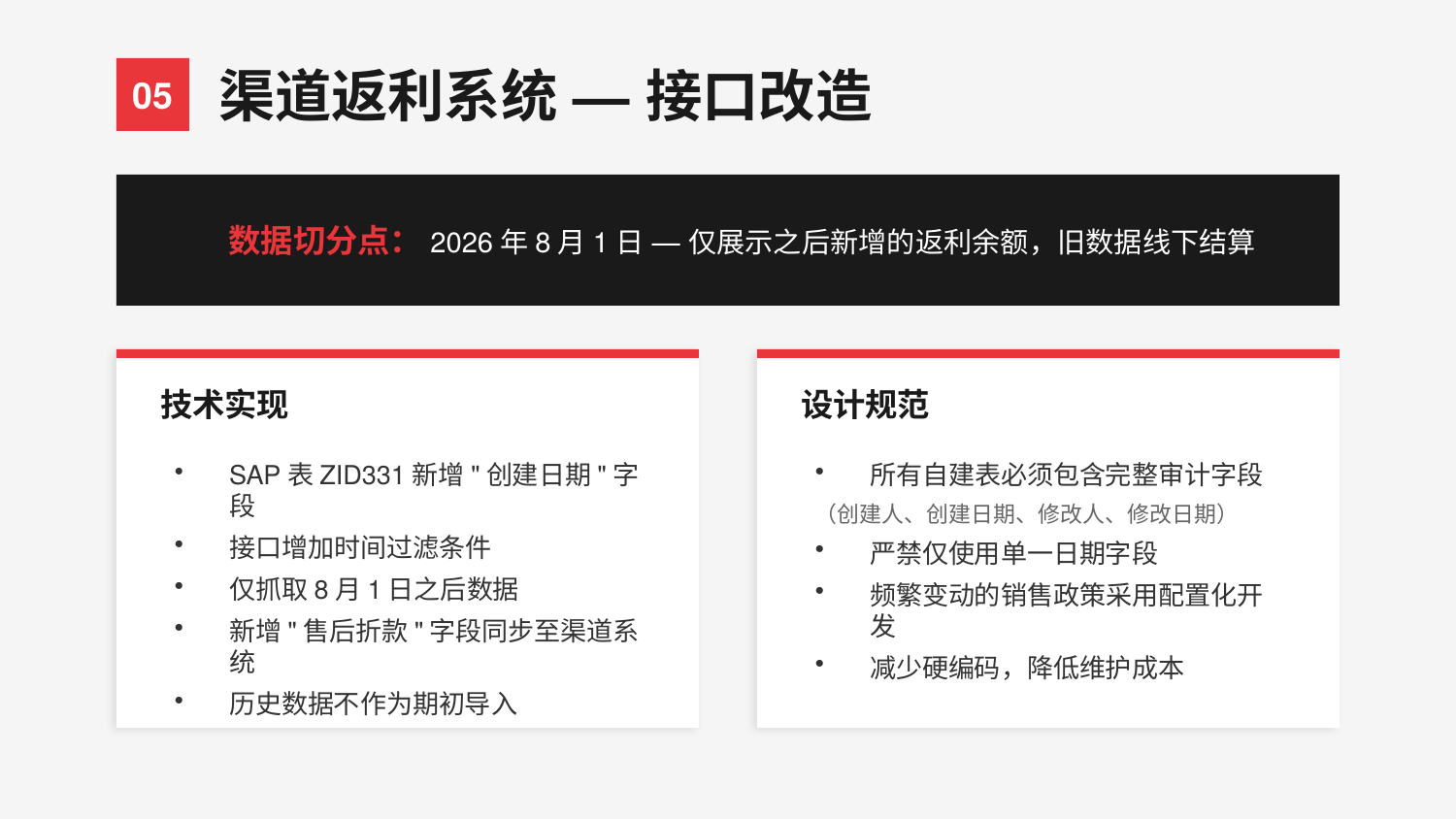

05
渠道返利系统 — 接口改造

数据切分点：2026年8月1日 — 仅展示之后新增的返利余额，旧数据线下结算

技术实现
设计规范
SAP表ZID331新增"创建日期"字段
接口增加时间过滤条件
仅抓取8月1日之后数据
新增"售后折款"字段同步至渠道系统
历史数据不作为期初导入
所有自建表必须包含完整审计字段
（创建人、创建日期、修改人、修改日期）
严禁仅使用单一日期字段
频繁变动的销售政策采用配置化开发
减少硬编码，降低维护成本